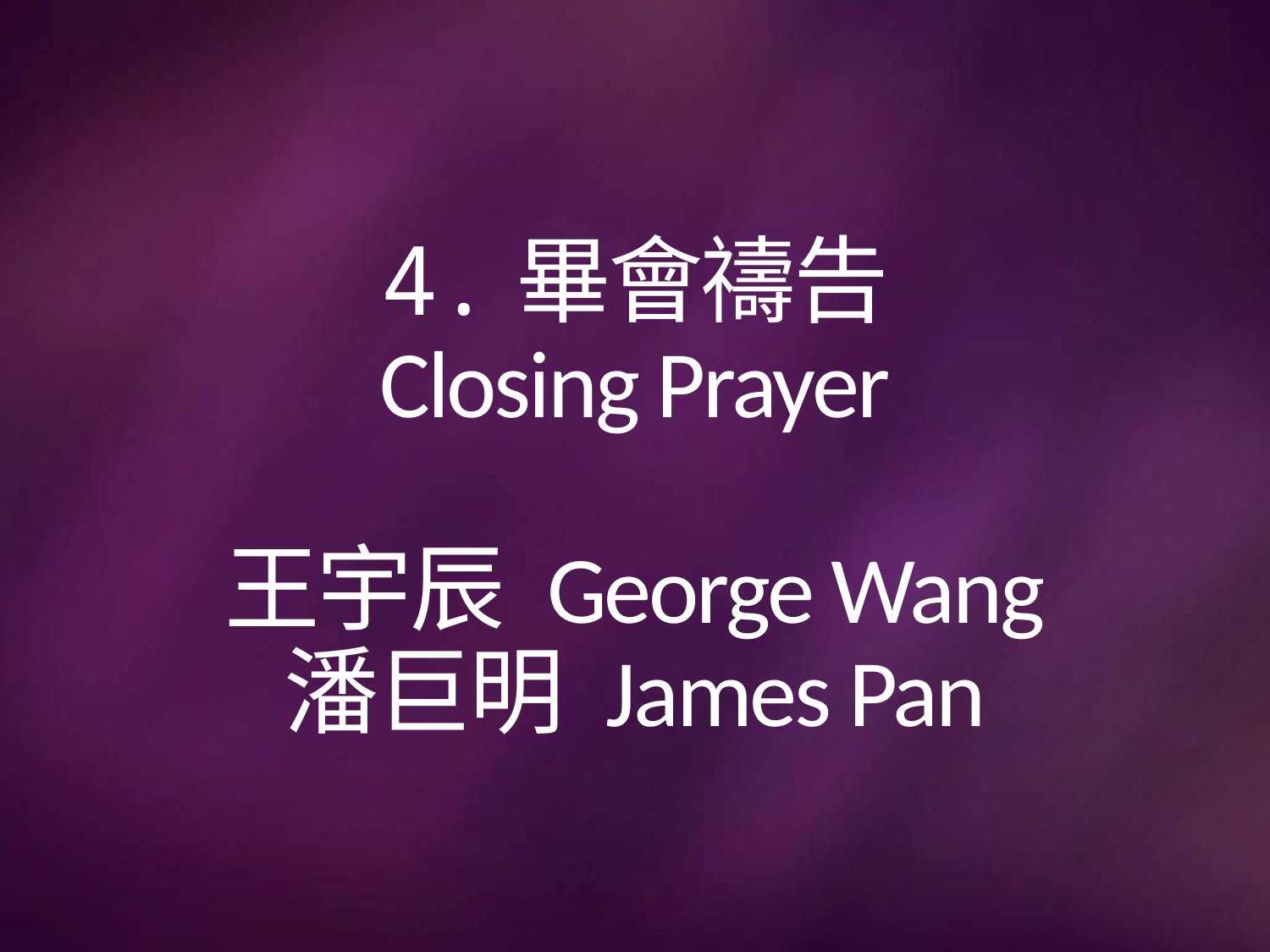

# 4.畢會禱告 Closing Prayer 王宇辰 George Wang 潘巨明 James Pan